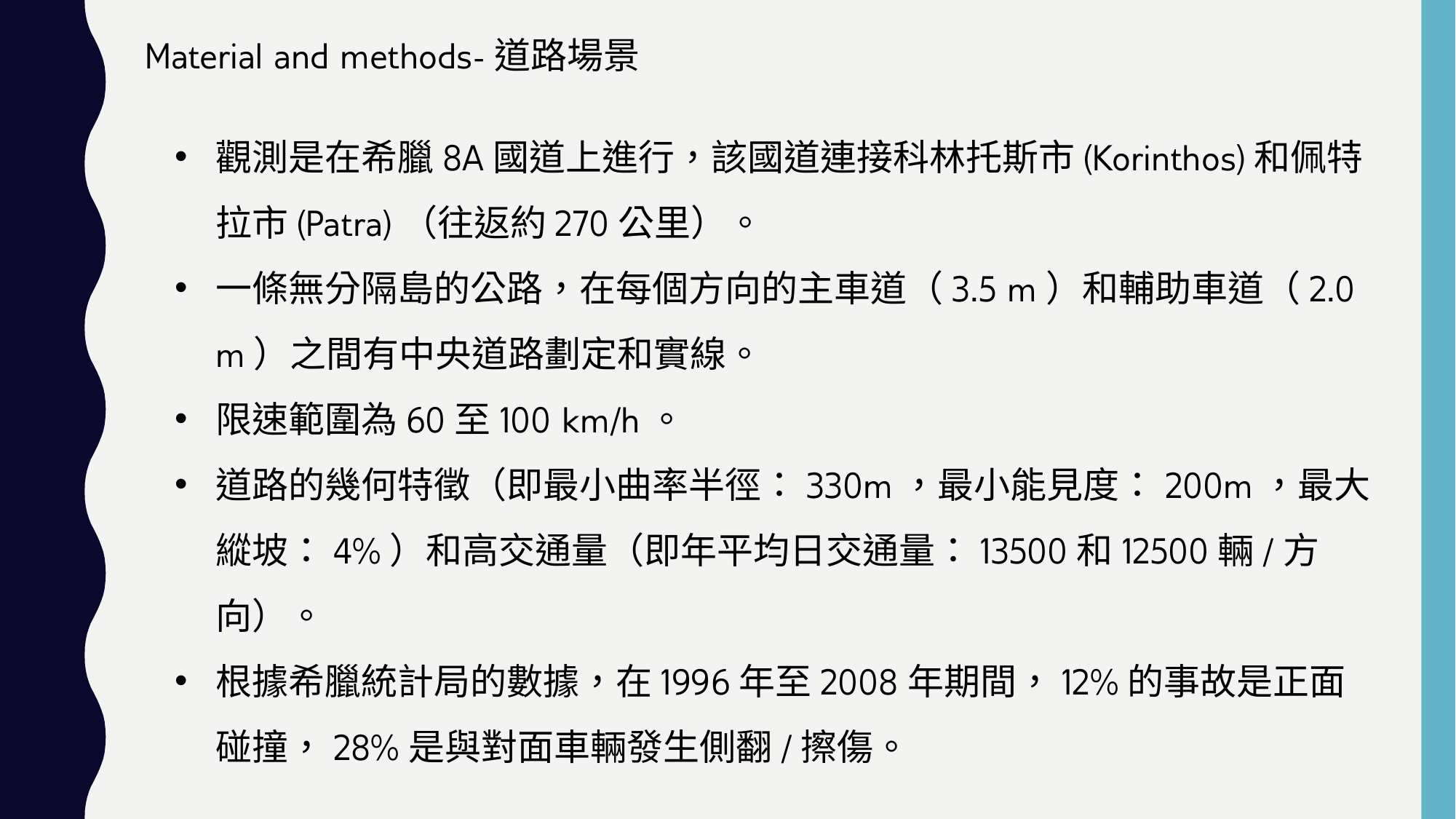

Material and methods-道路場景
觀測是在希臘8A國道上進行，該國道連接科林托斯市(Korinthos)和佩特拉市(Patra)（往返約270公里）。
一條無分隔島的公路，在每個方向的主車道（3.5 m）和輔助車道（2.0 m）之間有中央道路劃定和實線。
限速範圍為60至100 km/h。
道路的幾何特徵（即最小曲率半徑：330m，最小能見度：200m，最大縱坡：4%）和高交通量（即年平均日交通量：13500和12500輛/方向）。
根據希臘統計局的數據，在1996年至2008年期間，12%的事故是正面碰撞，28%是與對面車輛發生側翻/擦傷。